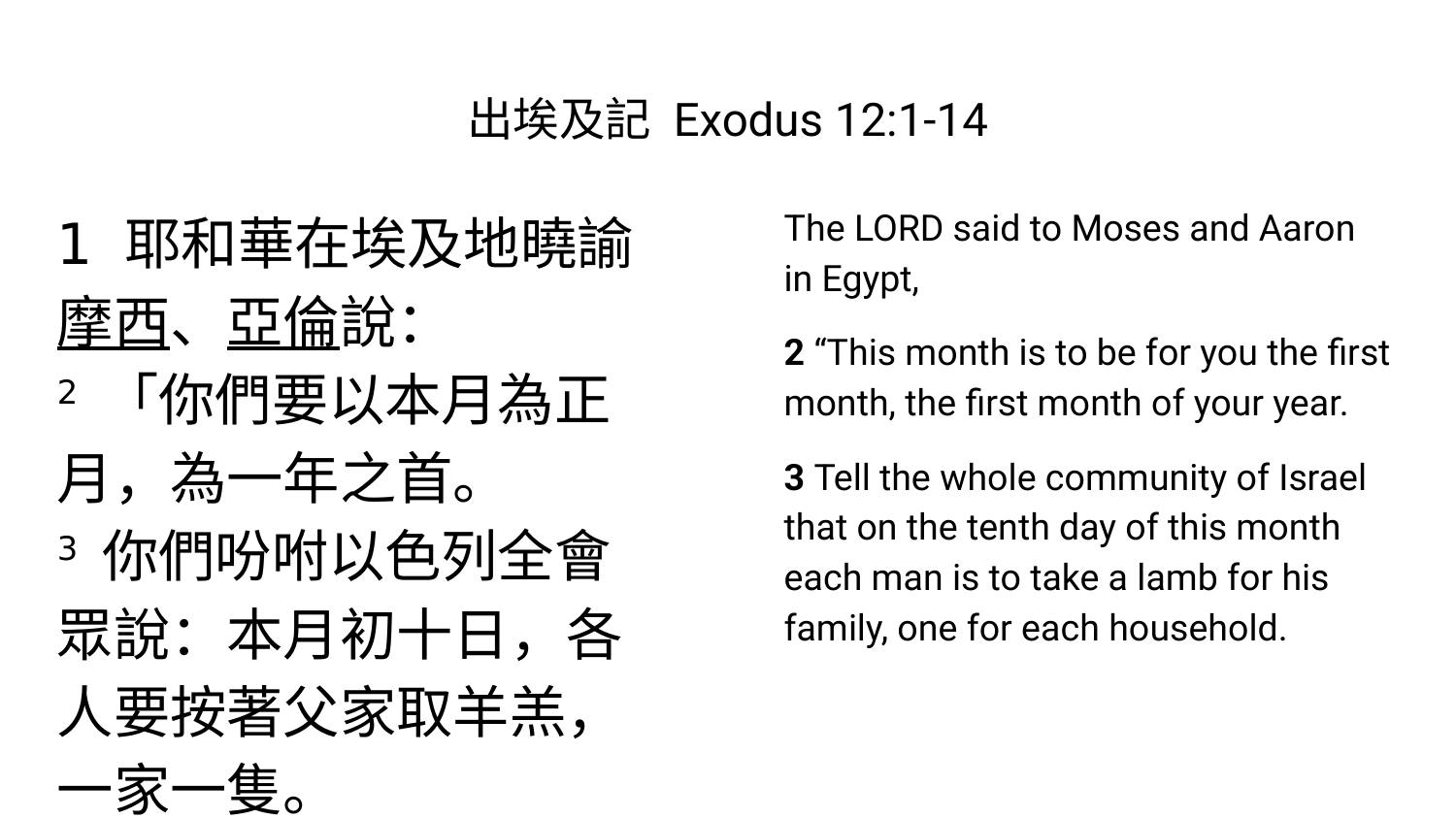

# 出埃及記 Exodus 12:1-14
1 耶和華在埃及地曉諭摩西、亞倫說：
2 「你們要以本月為正月，為一年之首。
3 你們吩咐以色列全會眾說：本月初十日，各人要按著父家取羊羔，一家一隻。

The Lord said to Moses and Aaron in Egypt,
2 “This month is to be for you the first month, the first month of your year.
3 Tell the whole community of Israel that on the tenth day of this month each man is to take a lamb for his family, one for each household.